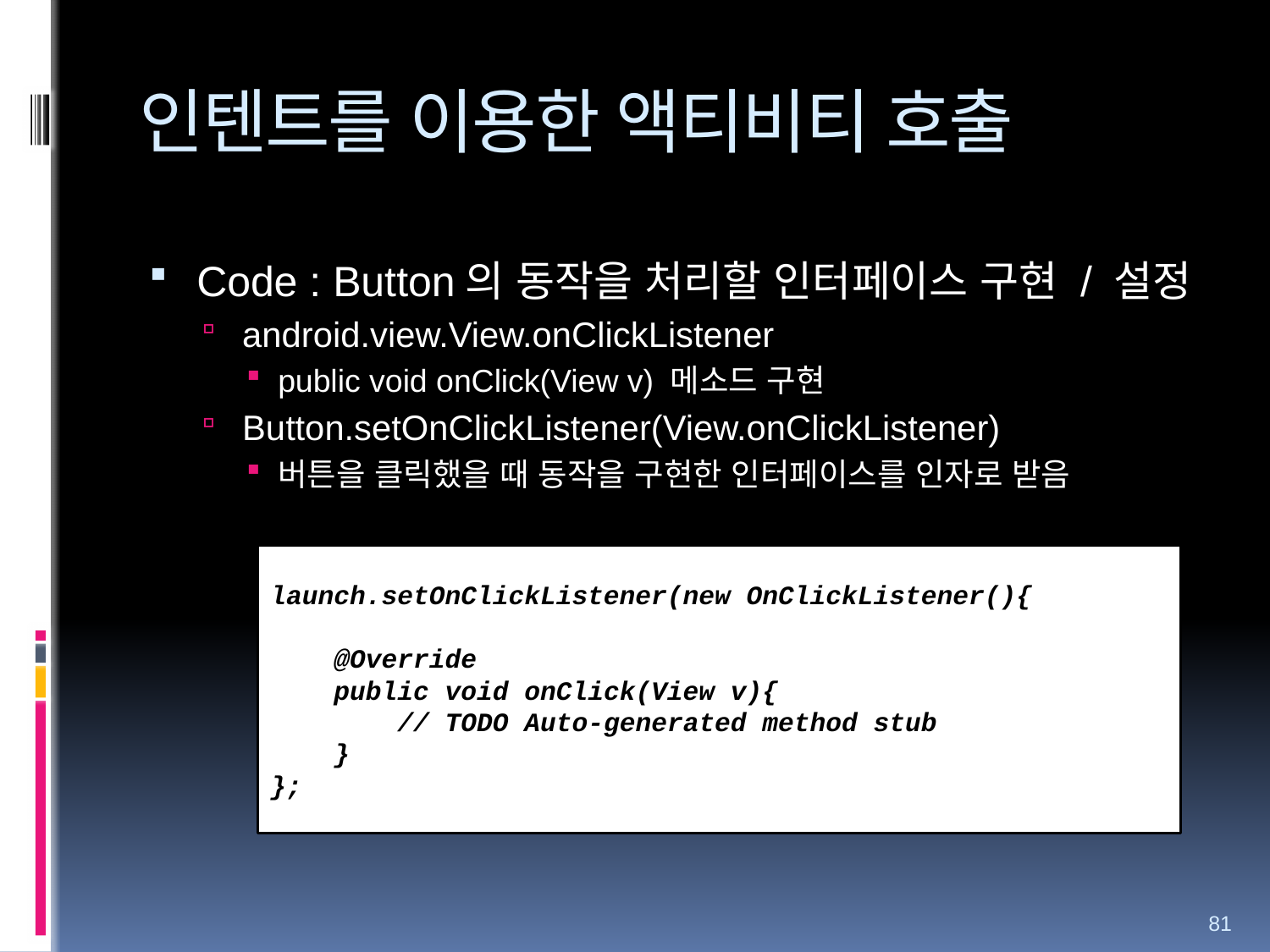

# 인텐트를 이용한 액티비티 호출
Code : Button의 동작을 처리할 인터페이스 구현 / 설정
android.view.View.onClickListener
public void onClick(View v) 메소드 구현
Button.setOnClickListener(View.onClickListener)
버튼을 클릭했을 때 동작을 구현한 인터페이스를 인자로 받음

launch.setOnClickListener(new OnClickListener(){

    @Override
    public void onClick(View v){
        // TODO Auto-generated method stub
    }
};

81